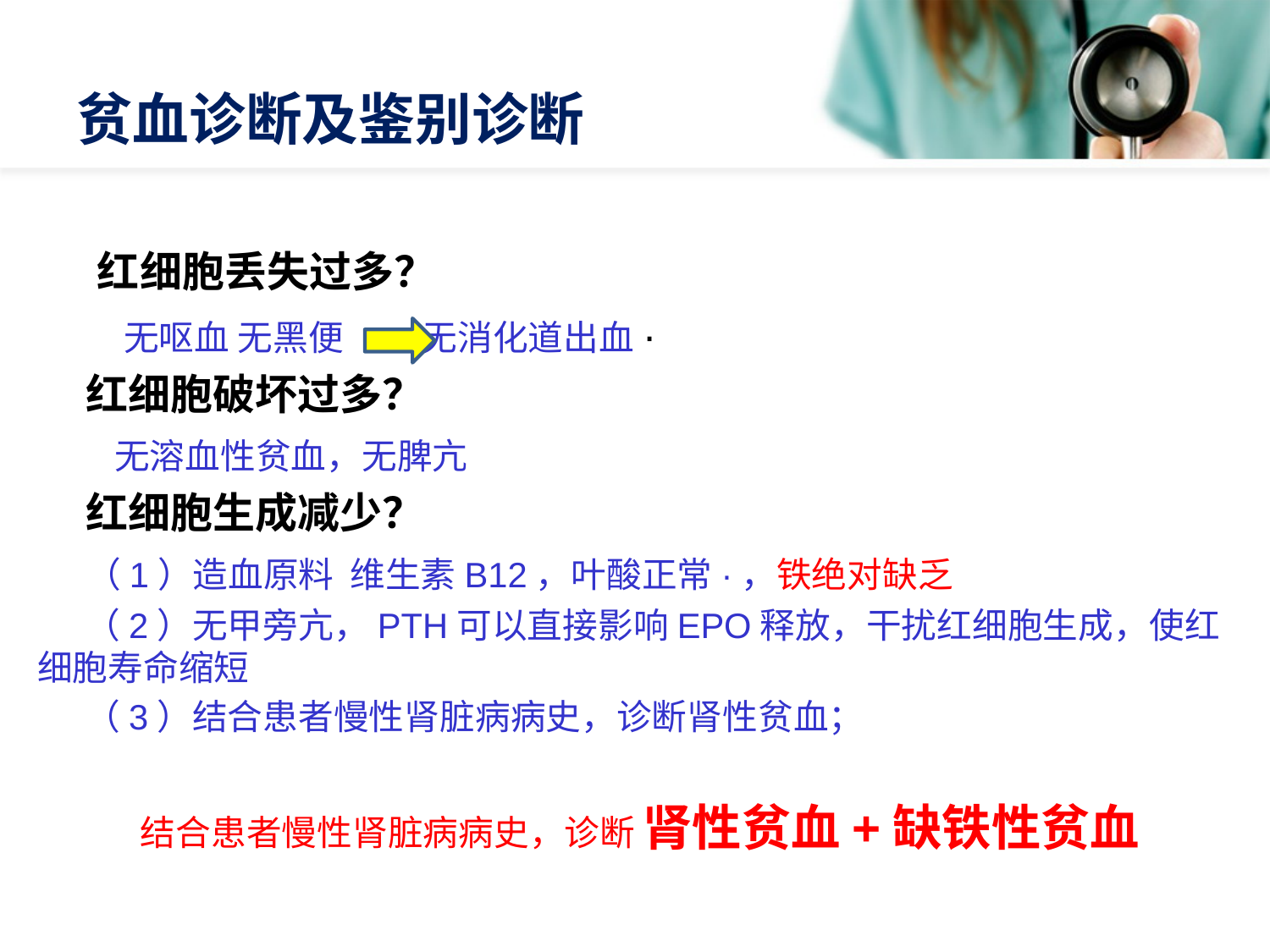

# 贫血诊断及鉴别诊断
红细胞丢失过多？
        无呕血 无黑便          无消化道出血·
    红细胞破坏过多？
       无溶血性贫血，无脾亢
    红细胞生成减少？
    （1）造血原料  维生素B12，叶酸正常·，铁绝对缺乏
     （2）无甲旁亢，PTH可以直接影响EPO释放，干扰红细胞生成，使红细胞寿命缩短
     （3）结合患者慢性肾脏病病史，诊断肾性贫血；

结合患者慢性肾脏病病史，诊断 肾性贫血+缺铁性贫血